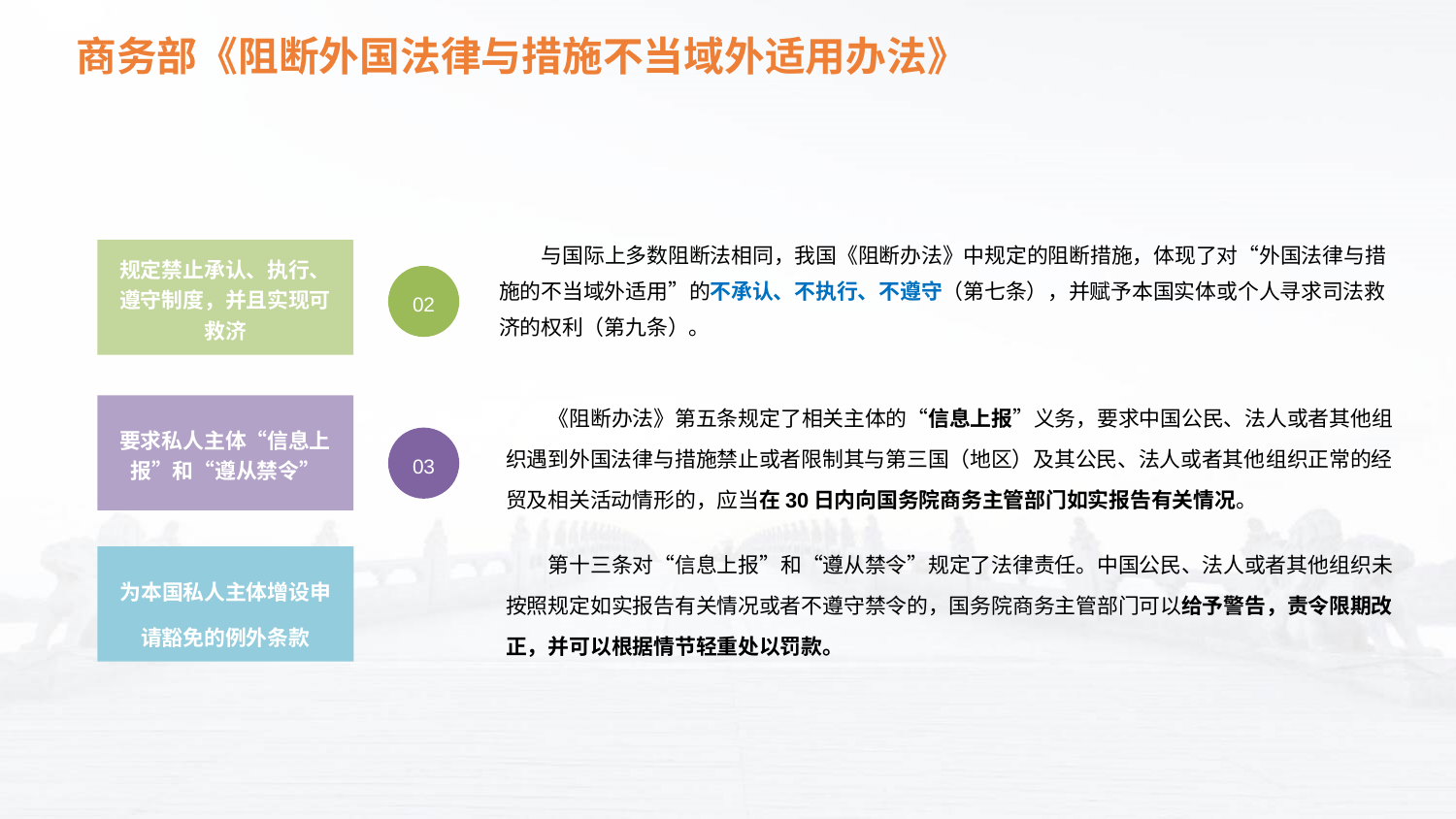

商务部《阻断外国法律与措施不当域外适用办法》
与国际上多数阻断法相同，我国《阻断办法》中规定的阻断措施，体现了对“外国法律与措施的不当域外适用”的不承认、不执行、不遵守（第七条），并赋予本国实体或个人寻求司法救济的权利（第九条）。
规定禁止承认、执行、遵守制度，并且实现可救济
要求私人主体“信息上报”和“遵从禁令”
为本国私人主体增设申请豁免的例外条款
02
《阻断办法》第五条规定了相关主体的“信息上报”义务，要求中国公民、法人或者其他组织遇到外国法律与措施禁止或者限制其与第三国（地区）及其公民、法人或者其他组织正常的经贸及相关活动情形的，应当在30日内向国务院商务主管部门如实报告有关情况。
第十三条对“信息上报”和“遵从禁令”规定了法律责任。中国公民、法人或者其他组织未按照规定如实报告有关情况或者不遵守禁令的，国务院商务主管部门可以给予警告，责令限期改正，并可以根据情节轻重处以罚款。
03